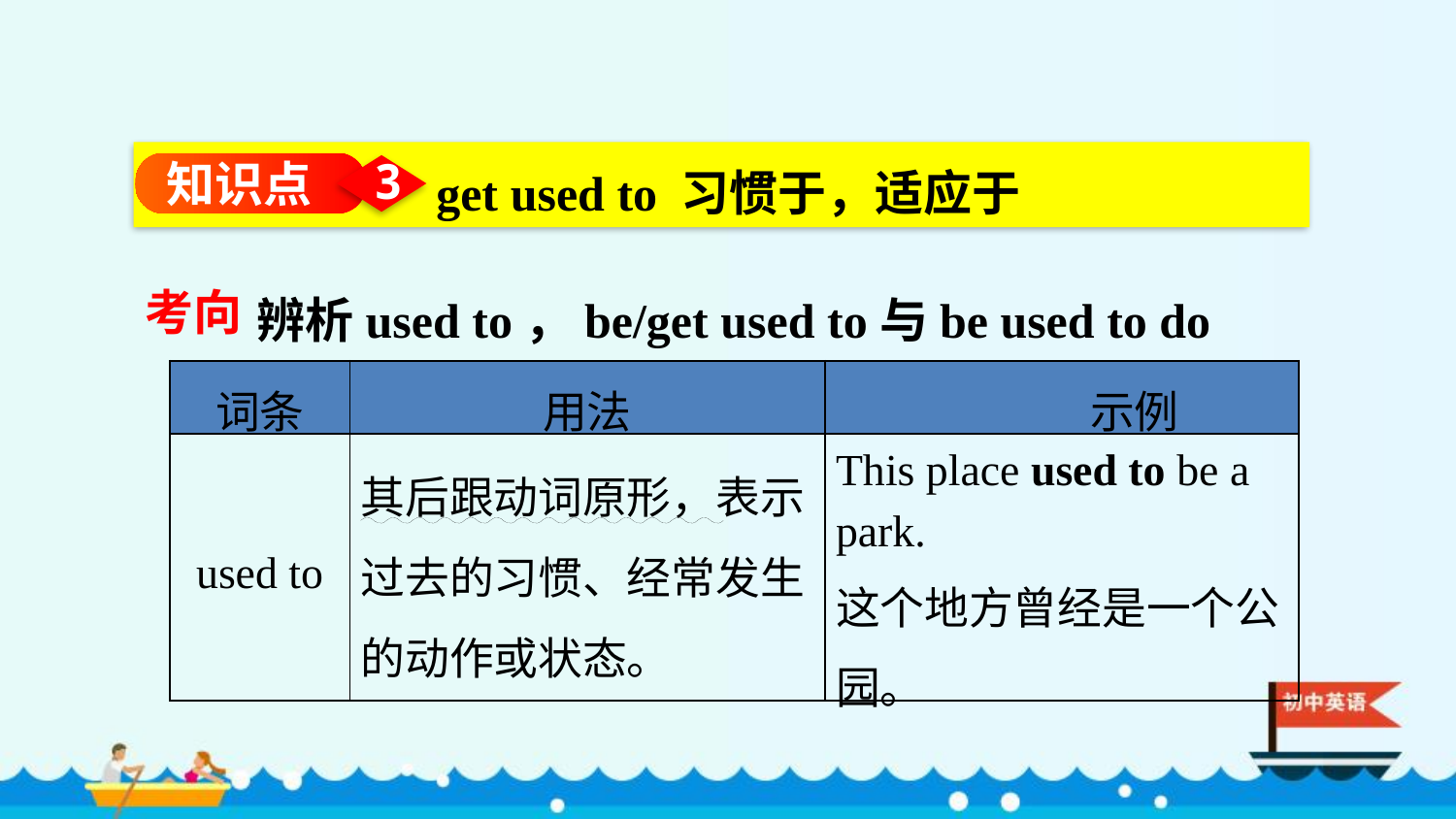

get used to 习惯于，适应于

知识点

3
辨析used to，be/get used to与be used to do sth.
考向
| 词条 | 用法 | 示例 |
| --- | --- | --- |
| used to | 其后跟动词原形，表示过去的习惯、经常发生的动作或状态。 | This place used to be a park. 这个地方曾经是一个公园。 |